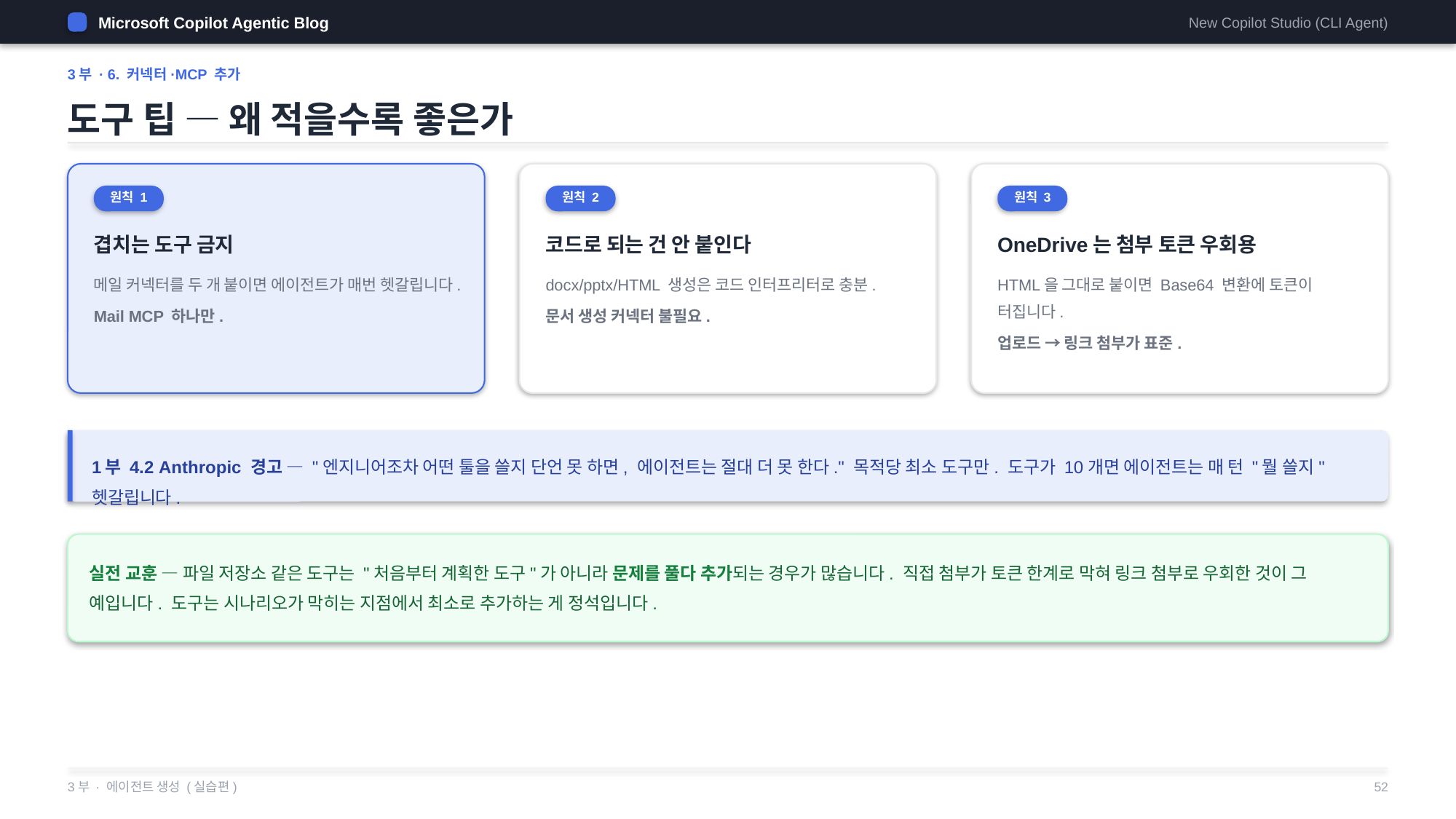

Microsoft Copilot Agentic Blog
New Copilot Studio (CLI Agent)

3부 · 6. 커넥터·MCP 추가
도구 팁 — 왜 적을수록 좋은가

원칙 1
원칙 2
원칙 3
겹치는 도구 금지
코드로 되는 건 안 붙인다
OneDrive는 첨부 토큰 우회용
메일 커넥터를 두 개 붙이면 에이전트가 매번 헷갈립니다.
Mail MCP 하나만.
docx/pptx/HTML 생성은 코드 인터프리터로 충분.
문서 생성 커넥터 불필요.
HTML을 그대로 붙이면 Base64 변환에 토큰이 터집니다.
업로드 → 링크 첨부가 표준.

1부 4.2 Anthropic 경고 — "엔지니어조차 어떤 툴을 쓸지 단언 못 하면, 에이전트는 절대 더 못 한다." 목적당 최소 도구만. 도구가 10개면 에이전트는 매 턴 "뭘 쓸지" 헷갈립니다.

실전 교훈 — 파일 저장소 같은 도구는 "처음부터 계획한 도구"가 아니라 문제를 풀다 추가되는 경우가 많습니다. 직접 첨부가 토큰 한계로 막혀 링크 첨부로 우회한 것이 그 예입니다. 도구는 시나리오가 막히는 지점에서 최소로 추가하는 게 정석입니다.

3부 · 에이전트 생성 (실습편)
52